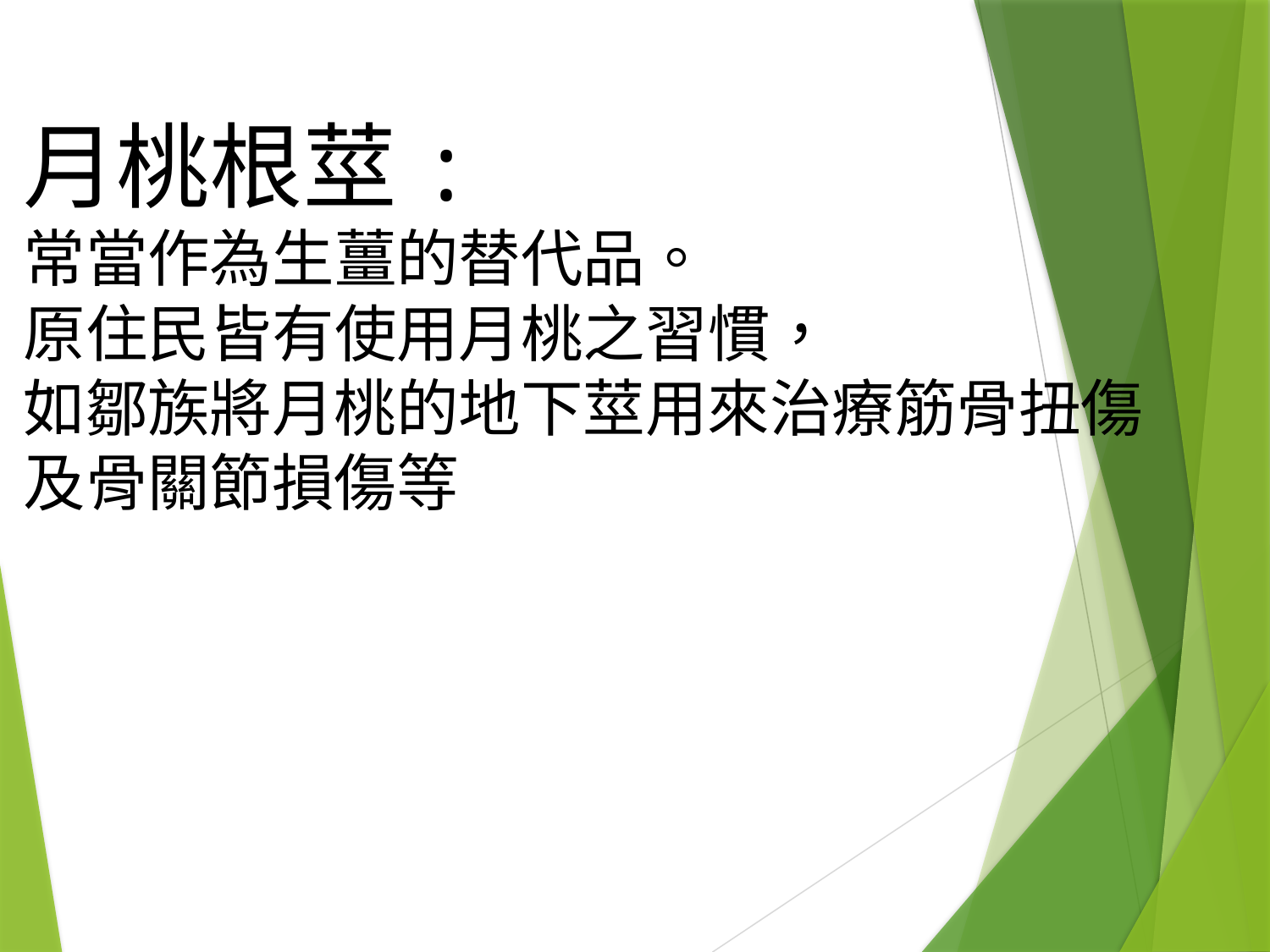

# 月桃根莖: 常當作為生薑的替代品。 原住民皆有使用月桃之習慣， 如鄒族將月桃的地下莖用來治療筋骨扭傷及骨關節損傷等